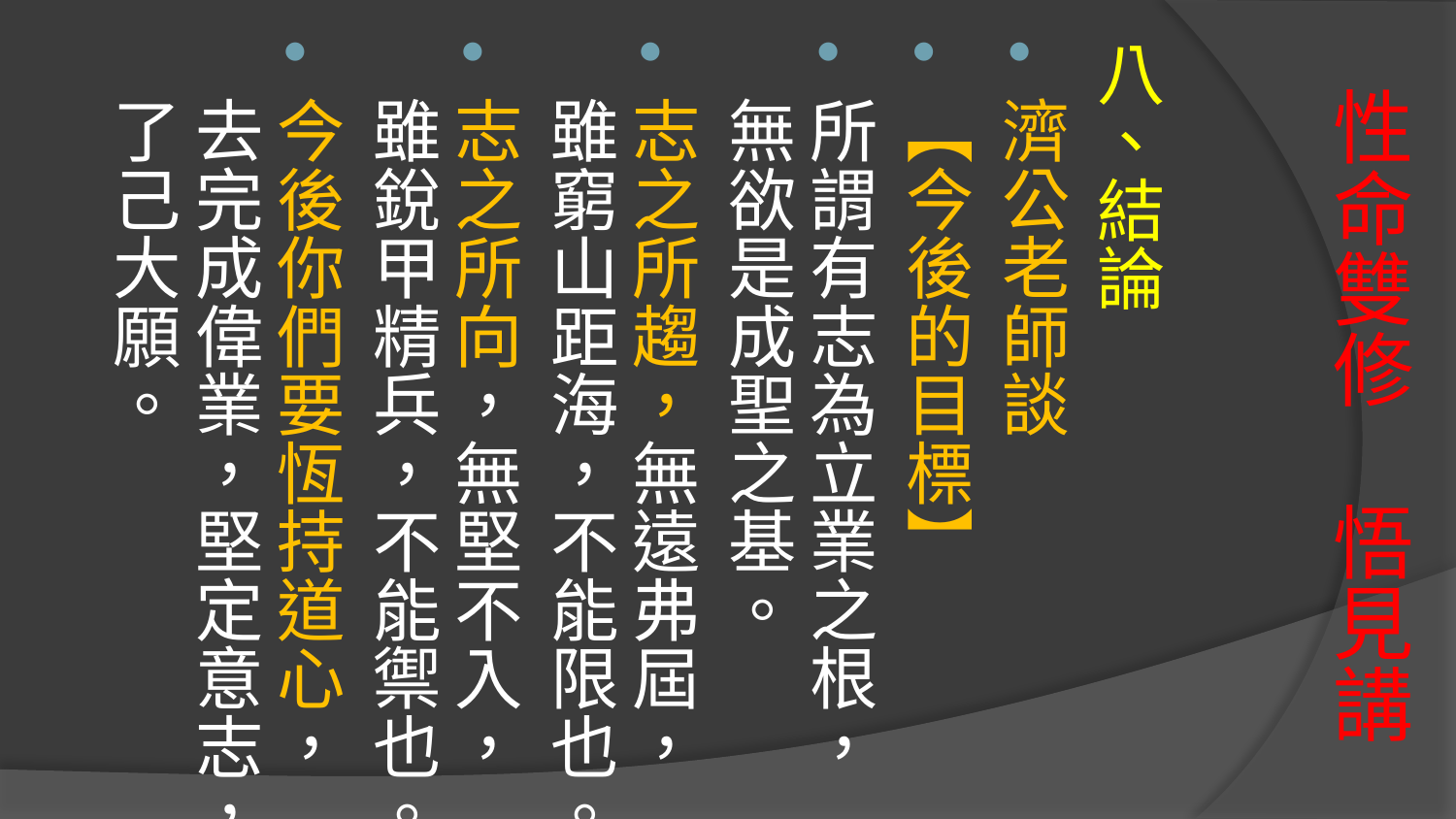

八、結論
濟公老師談
【今後的目標】
所謂有志為立業之根，無欲是成聖之基。
志之所趨，無遠弗屆，雖窮山距海，不能限也。
志之所向，無堅不入，雖銳甲精兵，不能禦也。
今後你們要恆持道心，去完成偉業，堅定意志，了己大願。

# 性命雙修     悟見講